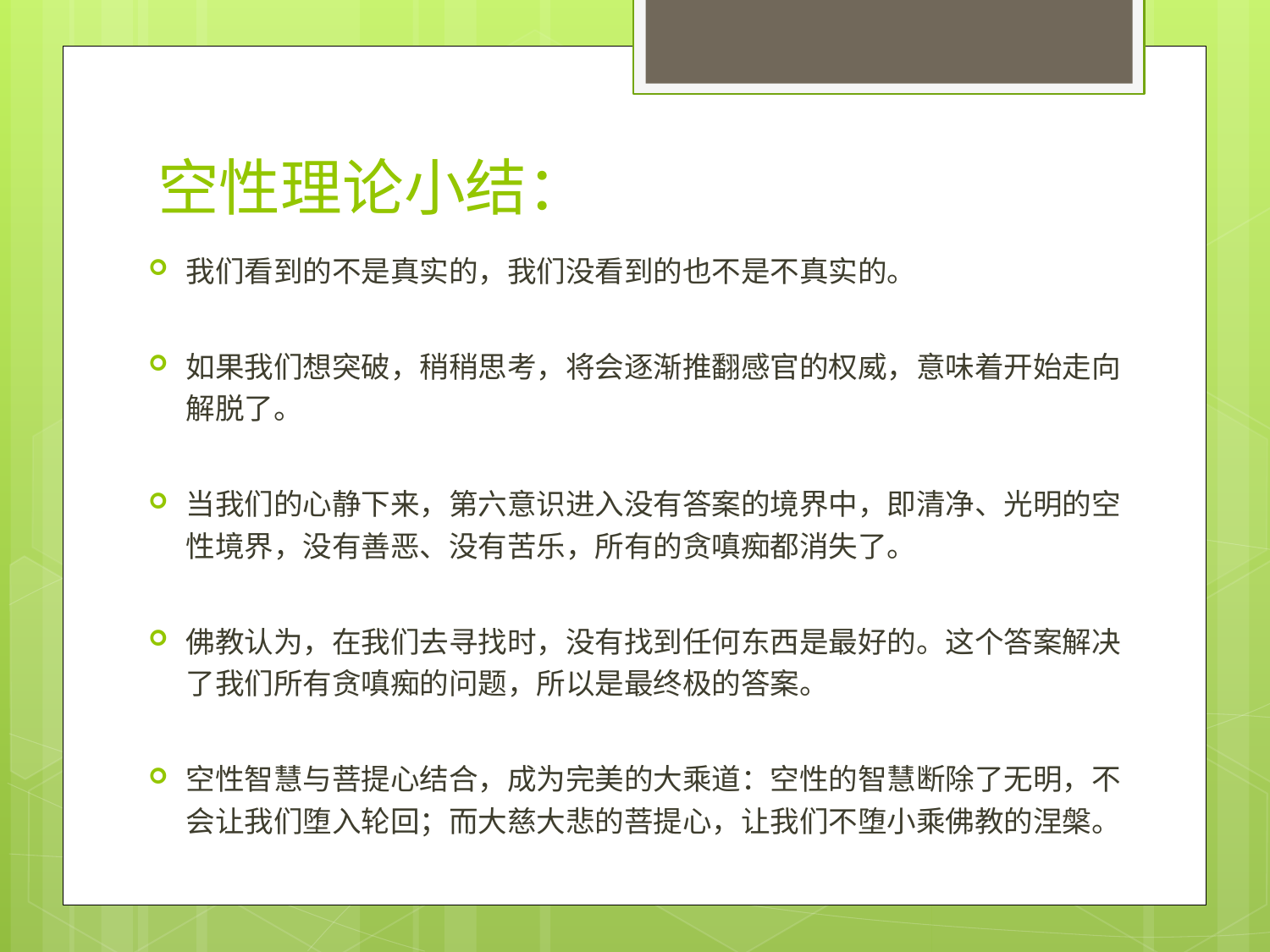

# 空性理论小结：
我们看到的不是真实的，我们没看到的也不是不真实的。

如果我们想突破，稍稍思考，将会逐渐推翻感官的权威，意味着开始走向解脱了。

当我们的心静下来，第六意识进入没有答案的境界中，即清净、光明的空性境界，没有善恶、没有苦乐，所有的贪嗔痴都消失了。

佛教认为，在我们去寻找时，没有找到任何东西是最好的。这个答案解决了我们所有贪嗔痴的问题，所以是最终极的答案。

空性智慧与菩提心结合，成为完美的大乘道：空性的智慧断除了无明，不会让我们堕入轮回；而大慈大悲的菩提心，让我们不堕小乘佛教的涅槃。